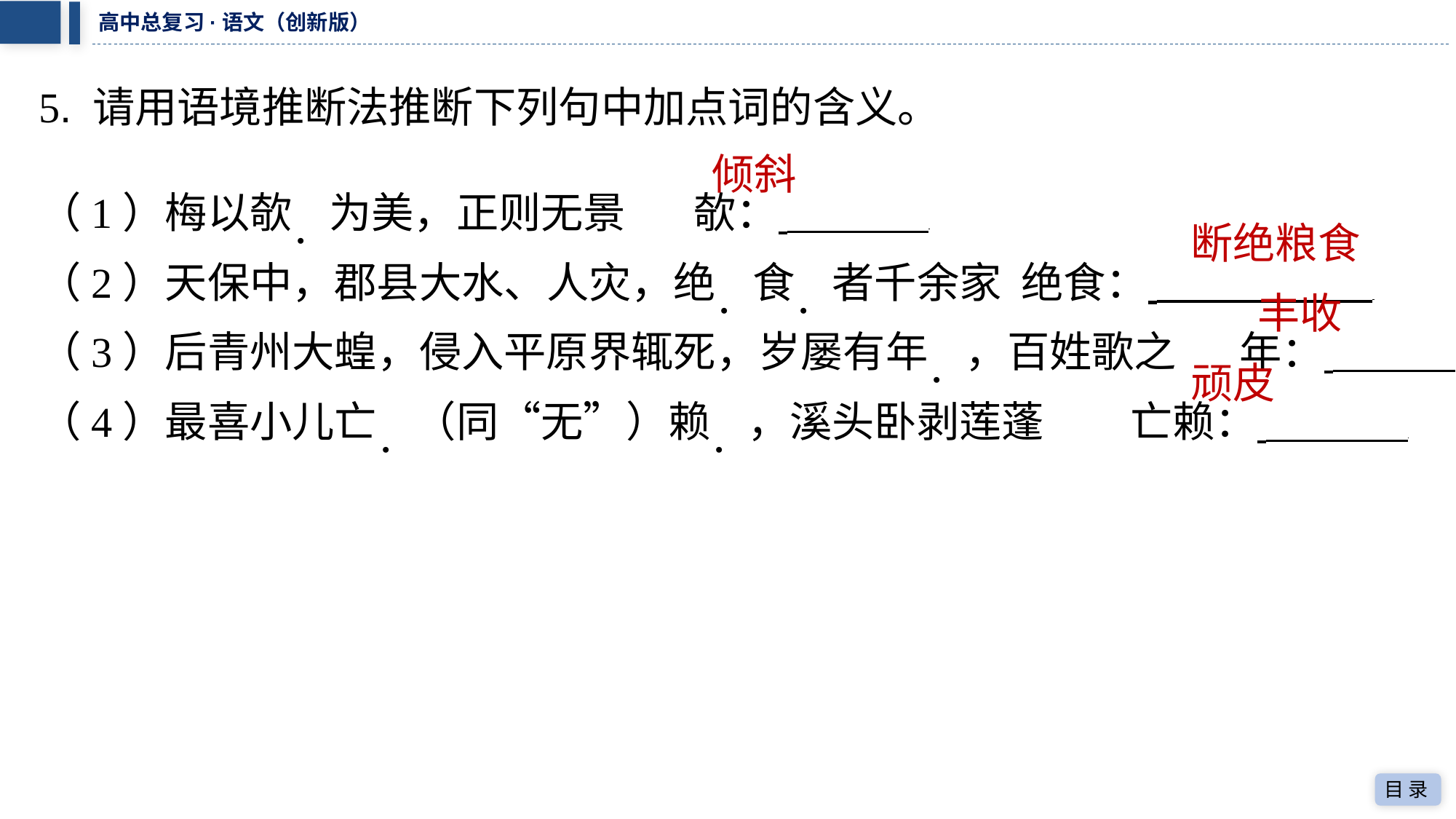

5. 请用语境推断法推断下列句中加点词的含义。
倾斜
（1）梅以欹．为美，正则无景	欹：                       ⁠
断绝粮食
（2）天保中，郡县大水、人灾，绝．食．者千余家	绝食：                                  ⁠
丰收
（3）后青州大蝗，侵入平原界辄死，岁屡有年．，百姓歌之	年：                       ⁠
顽皮
（4）最喜小儿亡．（同“无”）赖．，溪头卧剥莲蓬	亡赖：                       ⁠